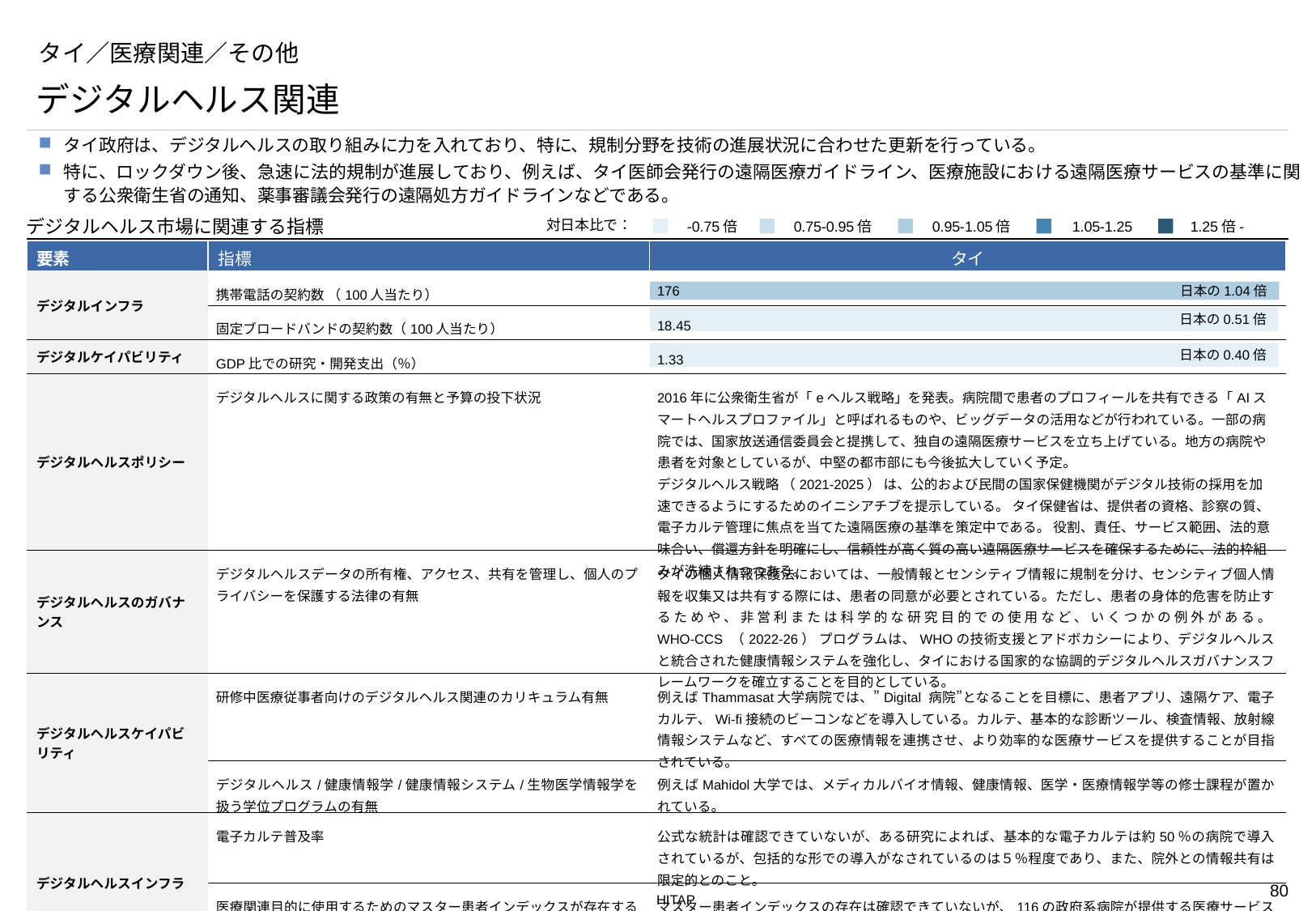

# タイ／医療関連／その他
デジタルヘルス関連
タイ政府は、デジタルヘルスの取り組みに力を入れており、特に、規制分野を技術の進展状況に合わせた更新を行っている。
特に、ロックダウン後、急速に法的規制が進展しており、例えば、タイ医師会発行の遠隔医療ガイドライン、医療施設における遠隔医療サービスの基準に関する公衆衛生省の通知、薬事審議会発行の遠隔処方ガイドラインなどである。
デジタルヘルス市場に関連する指標
対日本比で：
-0.75倍

0.75-0.95倍

0.95-1.05倍

1.05-1.25

1.25倍-

| 要素 | 指標 | タイ |
| --- | --- | --- |
| デジタルインフラ | 携帯電話の契約数 （100人当たり） | 176 |
| デジタルケイパビリティ | 固定ブロードバンドの契約数（100人当たり） | 18.45 |
| デジタルケイパビリティ | GDP比での研究・開発支出（％） | 1.33 |
| デジタルヘルスポリシー | デジタルヘルスに関する政策の有無と予算の投下状況 | 2016年に公衆衛生省が「eヘルス戦略」を発表。病院間で患者のプロフィールを共有できる「AIスマートヘルスプロファイル」と呼ばれるものや、ビッグデータの活用などが行われている。一部の病院では、国家放送通信委員会と提携して、独自の遠隔医療サービスを立ち上げている。地方の病院や患者を対象としているが、中堅の都市部にも今後拡大していく予定。 デジタルヘルス戦略 （2021-2025） は、公的および民間の国家保健機関がデジタル技術の採用を加速できるようにするためのイニシアチブを提示している。 タイ保健省は、提供者の資格、診察の質、電子カルテ管理に焦点を当てた遠隔医療の基準を策定中である。 役割、責任、サービス範囲、法的意味合い、償還方針を明確にし、信頼性が高く質の高い遠隔医療サービスを確保するために、法的枠組みが洗練されつつある。 |
| デジタルヘルスのガバナンス | デジタルヘルスデータの所有権、アクセス、共有を管理し、個人のプライバシーを保護する法律の有無 | タイの個人情報保護法においては、一般情報とセンシティブ情報に規制を分け、センシティブ個人情報を収集又は共有する際には、患者の同意が必要とされている。ただし、患者の身体的危害を防止するためや、非営利または科学的な研究目的での使用など、いくつかの例外がある。 WHO-CCS （2022-26） プログラムは、WHOの技術支援とアドボカシーにより、デジタルヘルスと統合された健康情報システムを強化し、タイにおける国家的な協調的デジタルヘルスガバナンスフレームワークを確立することを目的としている。 |
| デジタルヘルスケイパビリティ | 研修中医療従事者向けのデジタルヘルス関連のカリキュラム有無 | 例えばThammasat大学病院では、”Digital 病院”となることを目標に、患者アプリ、遠隔ケア、電子カルテ、Wi-fi接続のビーコンなどを導入している。カルテ、基本的な診断ツール、検査情報、放射線情報システムなど、すべての医療情報を連携させ、より効率的な医療サービスを提供することが目指されている。 |
|  | デジタルヘルス/健康情報学/健康情報システム/生物医学情報学を扱う学位プログラムの有無 | 例えばMahidol大学では、メディカルバイオ情報、健康情報、医学・医療情報学等の修士課程が置かれている。 |
| デジタルヘルスインフラ | 電子カルテ普及率 | 公式な統計は確認できていないが、ある研究によれば、基本的な電子カルテは約50％の病院で導入されているが、包括的な形での導入がなされているのは５％程度であり、また、院外との情報共有は限定的とのこと。 |
|  | 医療関連目的に使用するためのマスター患者インデックスが存在するか | マスター患者インデックスの存在は確認できていないが、116の政府系病院が提供する医療サービスをITシステムとモバイルアプリケーションでつなぐプロジェクトが行われており、医師同士がオンラインで医療情報を共有できる。 |
日本の1.04倍
日本の0.51倍
日本の0.40倍
（出所）世界銀行、タイムズ・ハイヤー・エデュケーション、UNICEF、Market Research Thailand、HITAP